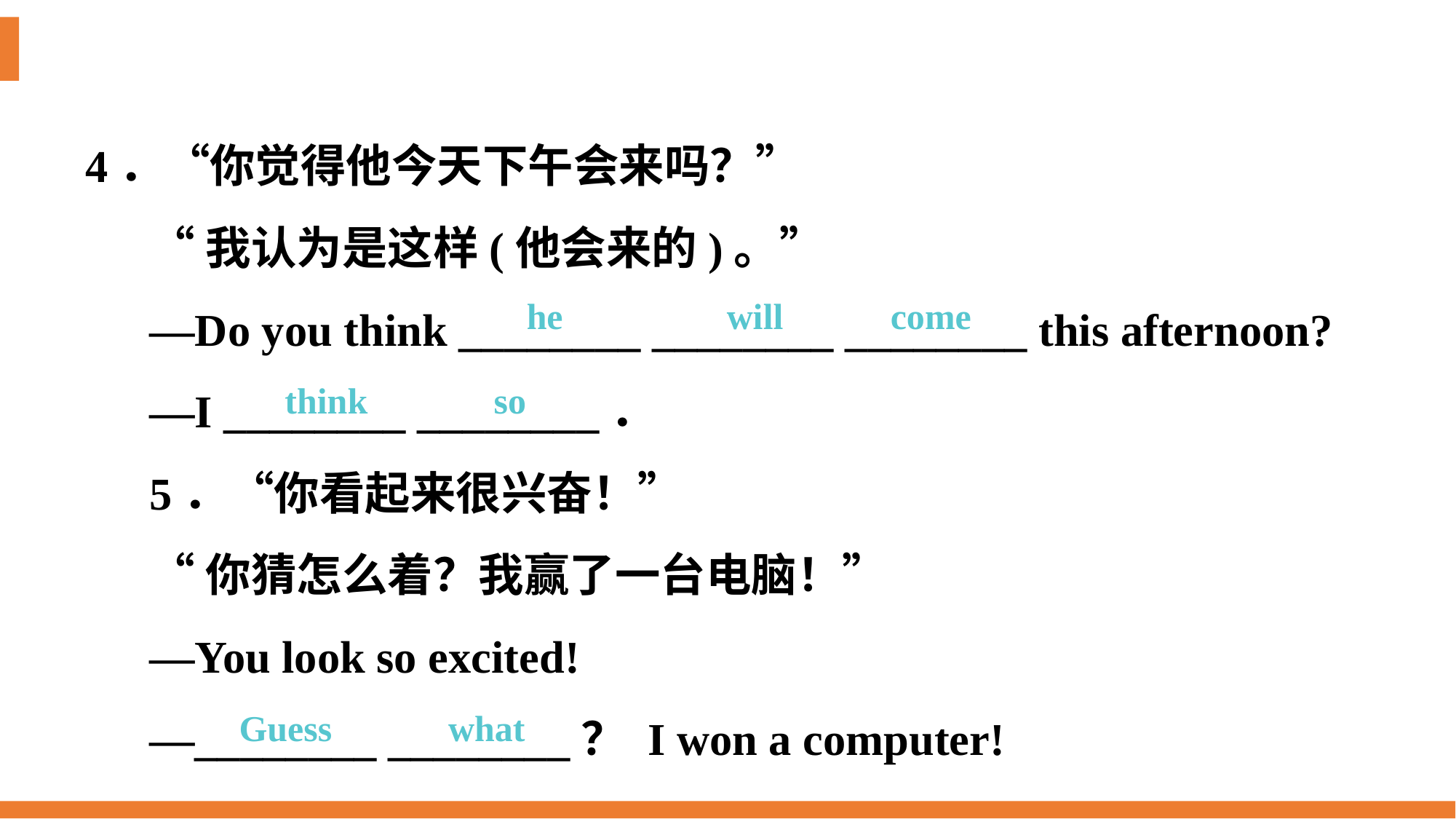

4．“你觉得他今天下午会来吗？”
“我认为是这样(他会来的)。”
—Do you think ________ ________ ________ this afternoon?
—I ________ ________．
5．“你看起来很兴奋！”
“你猜怎么着？我赢了一台电脑！”
—You look so excited!
—________ ________？ I won a computer!
he 	          will	    come
think 	           so
Guess 	           what